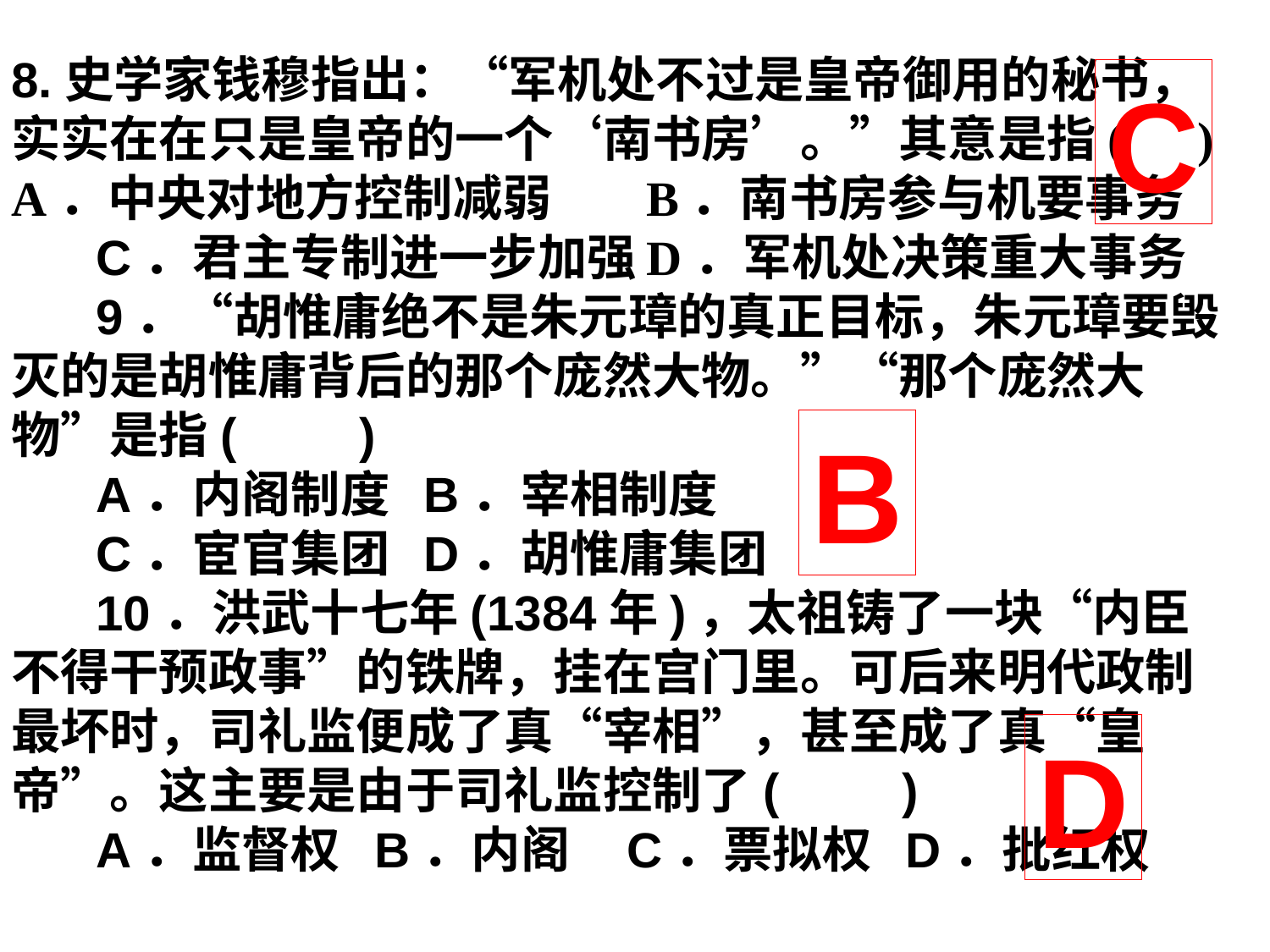

8.史学家钱穆指出：“军机处不过是皇帝御用的秘书，实实在在只是皇帝的一个‘南书房’。”其意是指(　)A．中央对地方控制减弱	B．南书房参与机要事务C．君主专制进一步加强	D．军机处决策重大事务
9．“胡惟庸绝不是朱元璋的真正目标，朱元璋要毁灭的是胡惟庸背后的那个庞然大物。”“那个庞然大物”是指(　　)
A．内阁制度  B．宰相制度
C．宦官集团  D．胡惟庸集团
10．洪武十七年(1384年)，太祖铸了一块“内臣不得干预政事”的铁牌，挂在宫门里。可后来明代政制最坏时，司礼监便成了真“宰相”，甚至成了真“皇帝”。这主要是由于司礼监控制了(　　)
A．监督权  B．内阁    C．票拟权  D．批红权
C
B
D